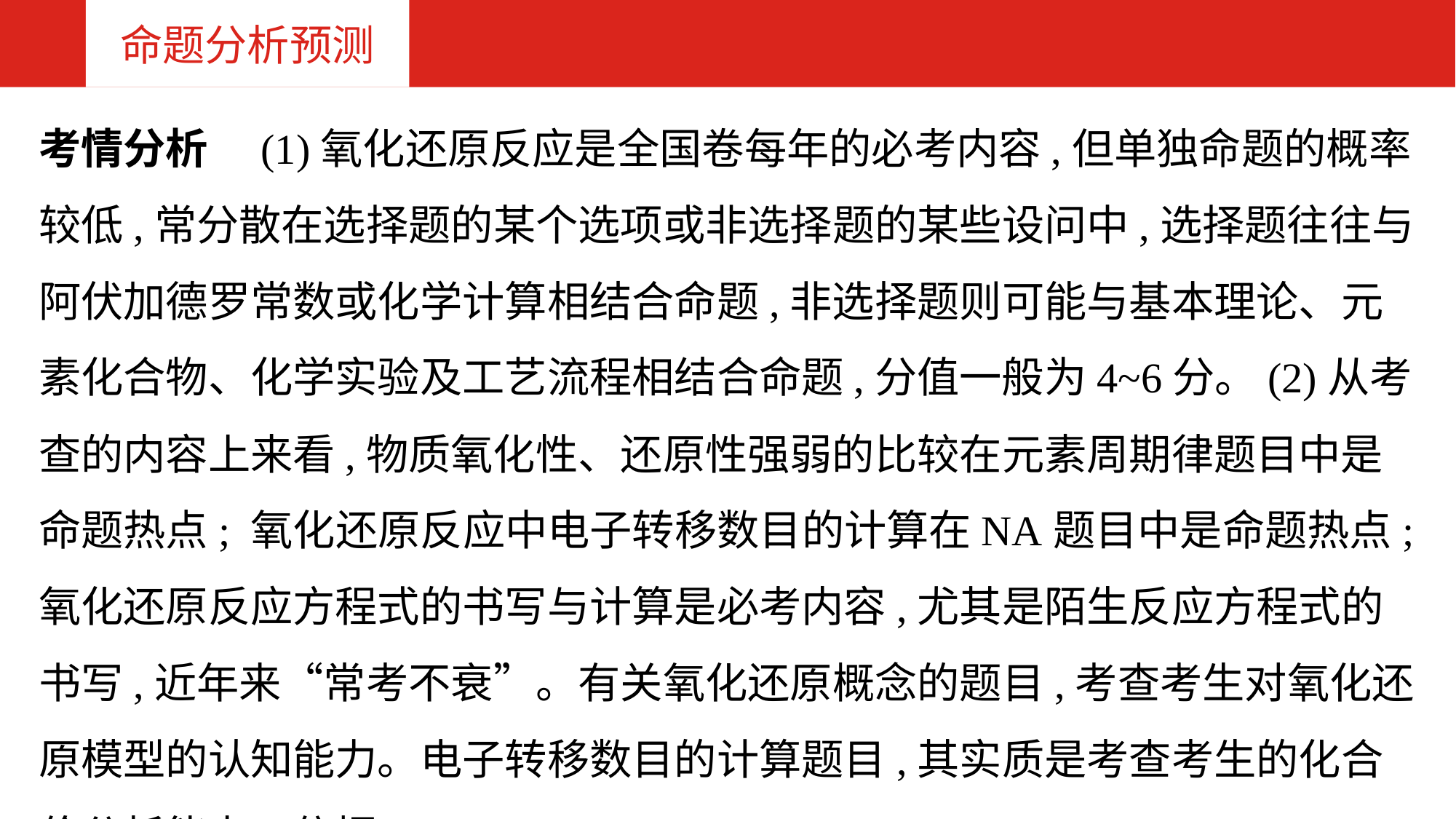

命题分析预测
考情分析　(1)氧化还原反应是全国卷每年的必考内容,但单独命题的概率较低,常分散在选择题的某个选项或非选择题的某些设问中,选择题往往与阿伏加德罗常数或化学计算相结合命题,非选择题则可能与基本理论、元素化合物、化学实验及工艺流程相结合命题,分值一般为4~6分。(2)从考查的内容上来看,物质氧化性、还原性强弱的比较在元素周期律题目中是命题热点; 氧化还原反应中电子转移数目的计算在NA题目中是命题热点;氧化还原反应方程式的书写与计算是必考内容,尤其是陌生反应方程式的书写,近年来“常考不衰”。有关氧化还原概念的题目,考查考生对氧化还原模型的认知能力。电子转移数目的计算题目,其实质是考查考生的化合价分析能力、依据